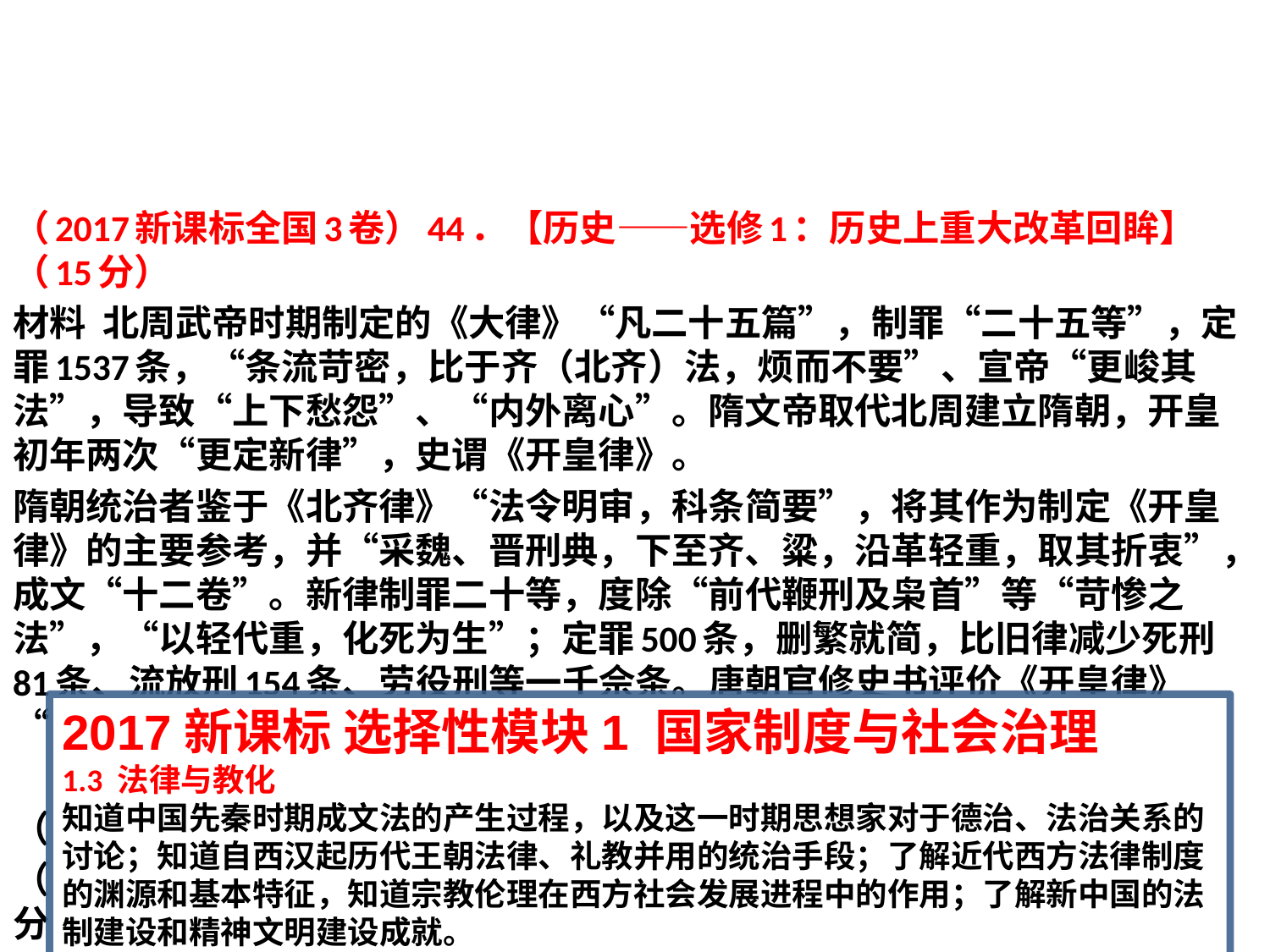

#
（2017新课标全国3卷）44．【历史——选修1：历史上重大改革回眸】（15分）
材料  北周武帝时期制定的《大律》“凡二十五篇”，制罪“二十五等”，定罪1537条，“条流苛密，比于齐（北齐）法，烦而不要”、宣帝“更峻其法”，导致“上下愁怨”、“内外离心”。隋文帝取代北周建立隋朝，开皇初年两次“更定新律”，史谓《开皇律》。
隋朝统治者鉴于《北齐律》“法令明审，科条简要”，将其作为制定《开皇律》的主要参考，并“采魏、晋刑典，下至齐、粱，沿革轻重，取其折衷”，成文“十二卷”。新律制罪二十等，度除“前代鞭刑及枭首”等“苛惨之法”，“以轻代重，化死为生”；定罪500条，删繁就简，比旧律减少死刑81条、流放刑154条、劳役刑等一千佘条。唐朝官修史书评价《开皇律》“刑网简要，疏而不失”。
                                 ——据《隋书》
（1）根据材料，概括隋代法律制度改革的特点。（7分）
（2）根据材料井结合所学知识，简析隋代《开皇律》制定的意义。（8分）

2017新课标 选择性模块1 国家制度与社会治理
1.3 法律与教化
知道中国先秦时期成文法的产生过程，以及这一时期思想家对于德治、法治关系的讨论；知道自西汉起历代王朝法律、礼教并用的统治手段；了解近代西方法律制度的渊源和基本特征，知道宗教伦理在西方社会发展进程中的作用；了解新中国的法制建设和精神文明建设成就。